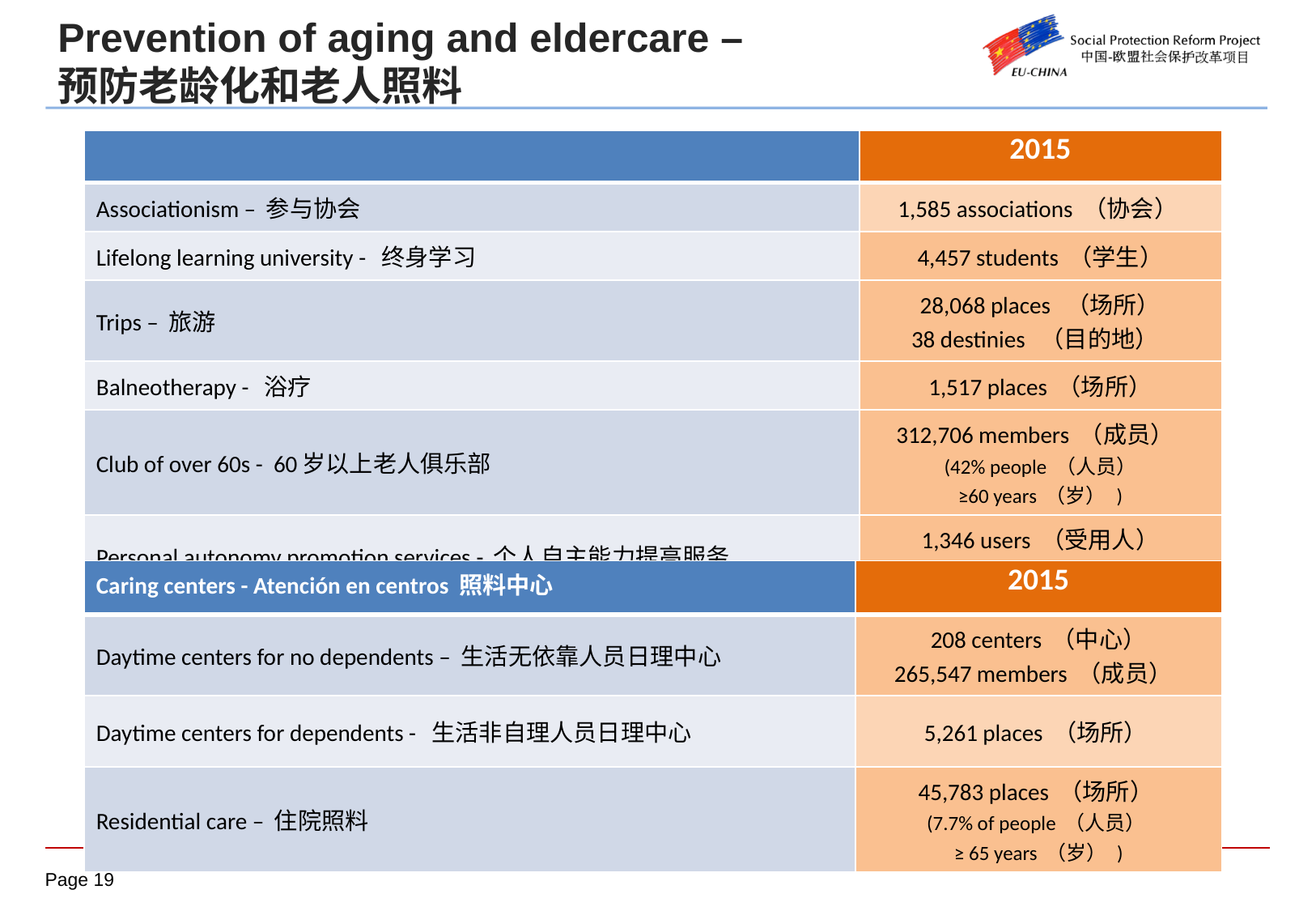

Prevention of aging and eldercare –
预防老龄化和老人照料
|  | 2015 |
| --- | --- |
| Associationism – 参与协会 | 1,585 associations （协会） |
| Lifelong learning university - 终身学习 | 4,457 students （学生） |
| Trips – 旅游 | 28,068 places （场所） 38 destinies （目的地） |
| Balneotherapy - 浴疗 | 1,517 places （场所） |
| Club of over 60s - 60岁以上老人俱乐部 | 312,706 members （成员） (42% people （人员） ≥60 years （岁） ) |
| Personal autonomy promotion services - 个人自主能力提高服务 | 1,346 users （受用人） 26 entities （机构） |
| Caring centers - Atención en centros 照料中心 | 2015 |
| --- | --- |
| Daytime centers for no dependents – 生活无依靠人员日理中心 | 208 centers （中心） 265,547 members （成员） |
| Daytime centers for dependents - 生活非自理人员日理中心 | 5,261 places （场所） |
| Residential care – 住院照料 | 45,783 places （场所） (7.7% of people （人员） ≥ 65 years （岁） ) |